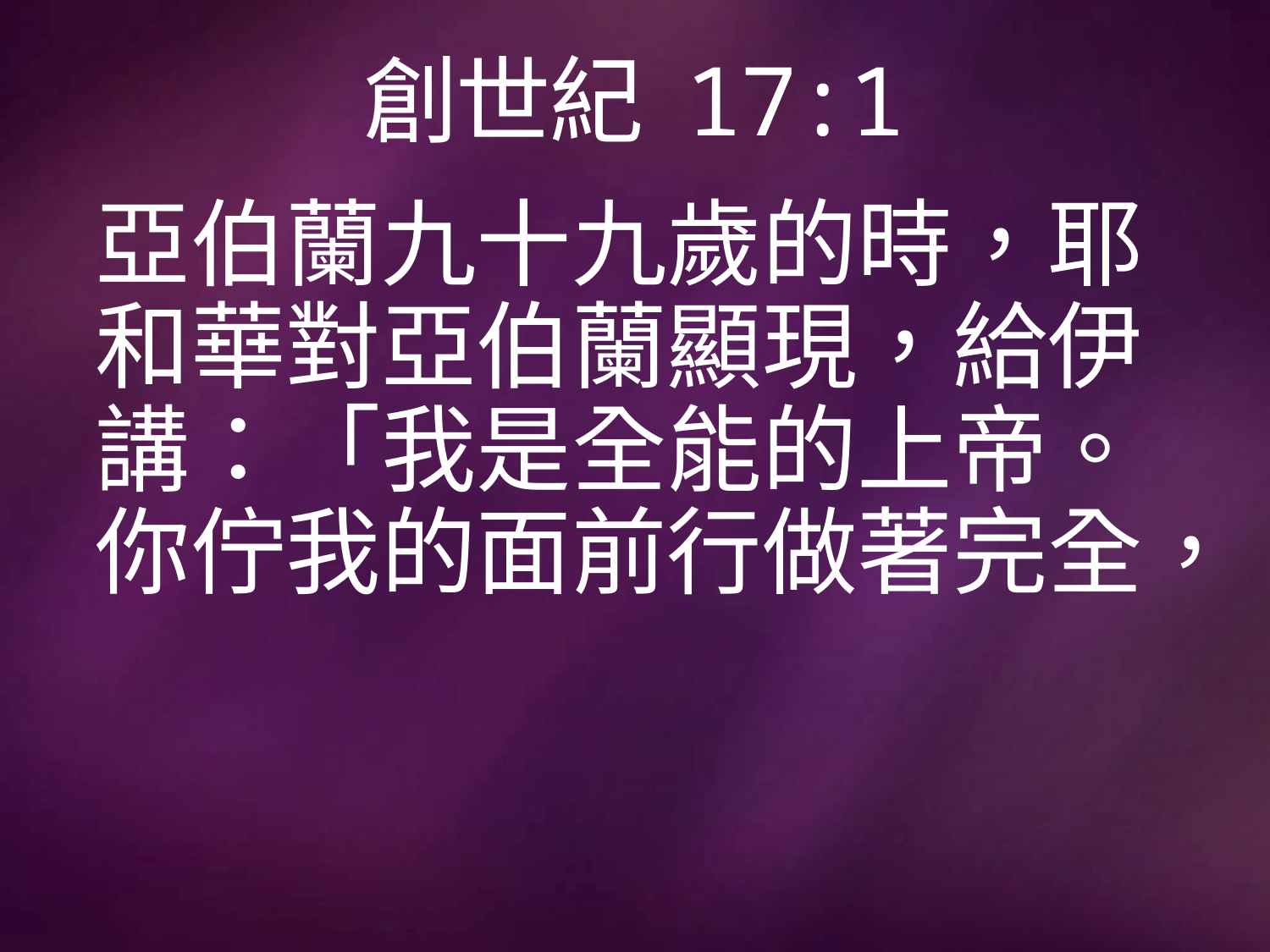

# 創世紀 17:1
亞伯蘭九十九歲的時，耶和華對亞伯蘭顯現，給伊講：「我是全能的上帝。你佇我的面前行做著完全，